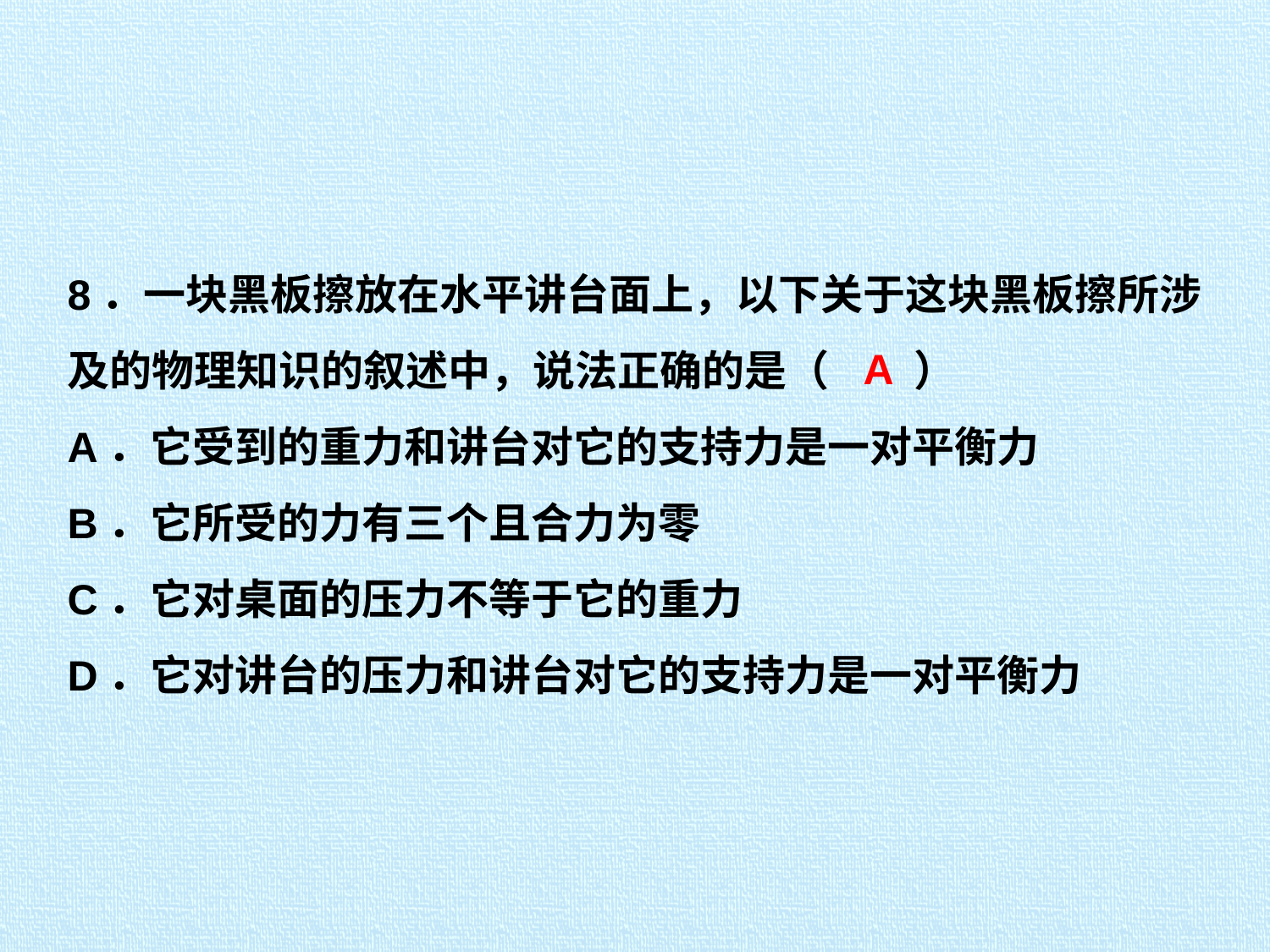

8．一块黑板擦放在水平讲台面上，以下关于这块黑板擦所涉及的物理知识的叙述中，说法正确的是（　　）
A．它受到的重力和讲台对它的支持力是一对平衡力
B．它所受的力有三个且合力为零
C．它对桌面的压力不等于它的重力
D．它对讲台的压力和讲台对它的支持力是一对平衡力

A